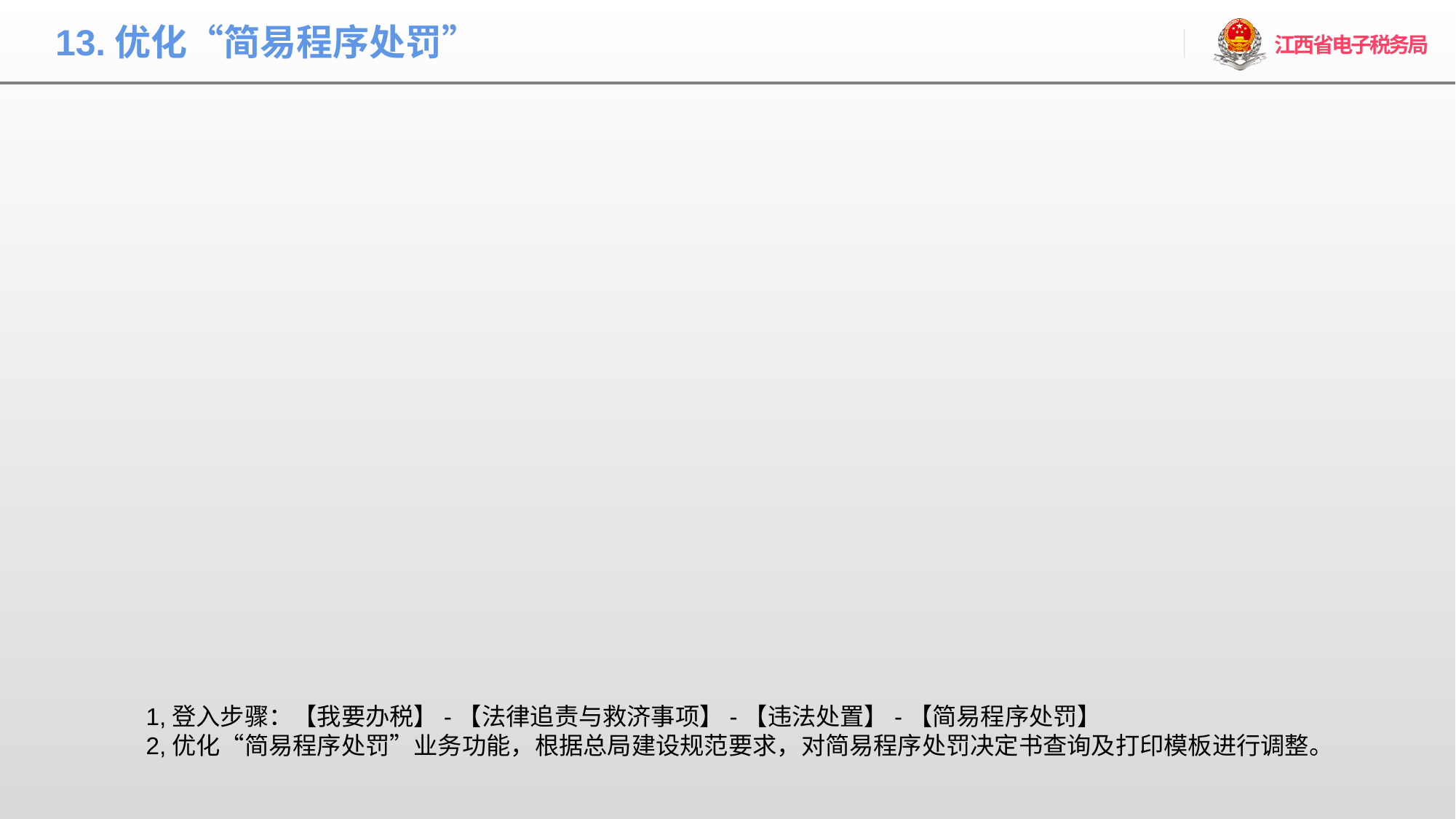

13.优化“简易程序处罚”
1,登入步骤：【我要办税】-【法律追责与救济事项】-【违法处置】-【简易程序处罚】
2,优化“简易程序处罚”业务功能，根据总局建设规范要求，对简易程序处罚决定书查询及打印模板进行调整。